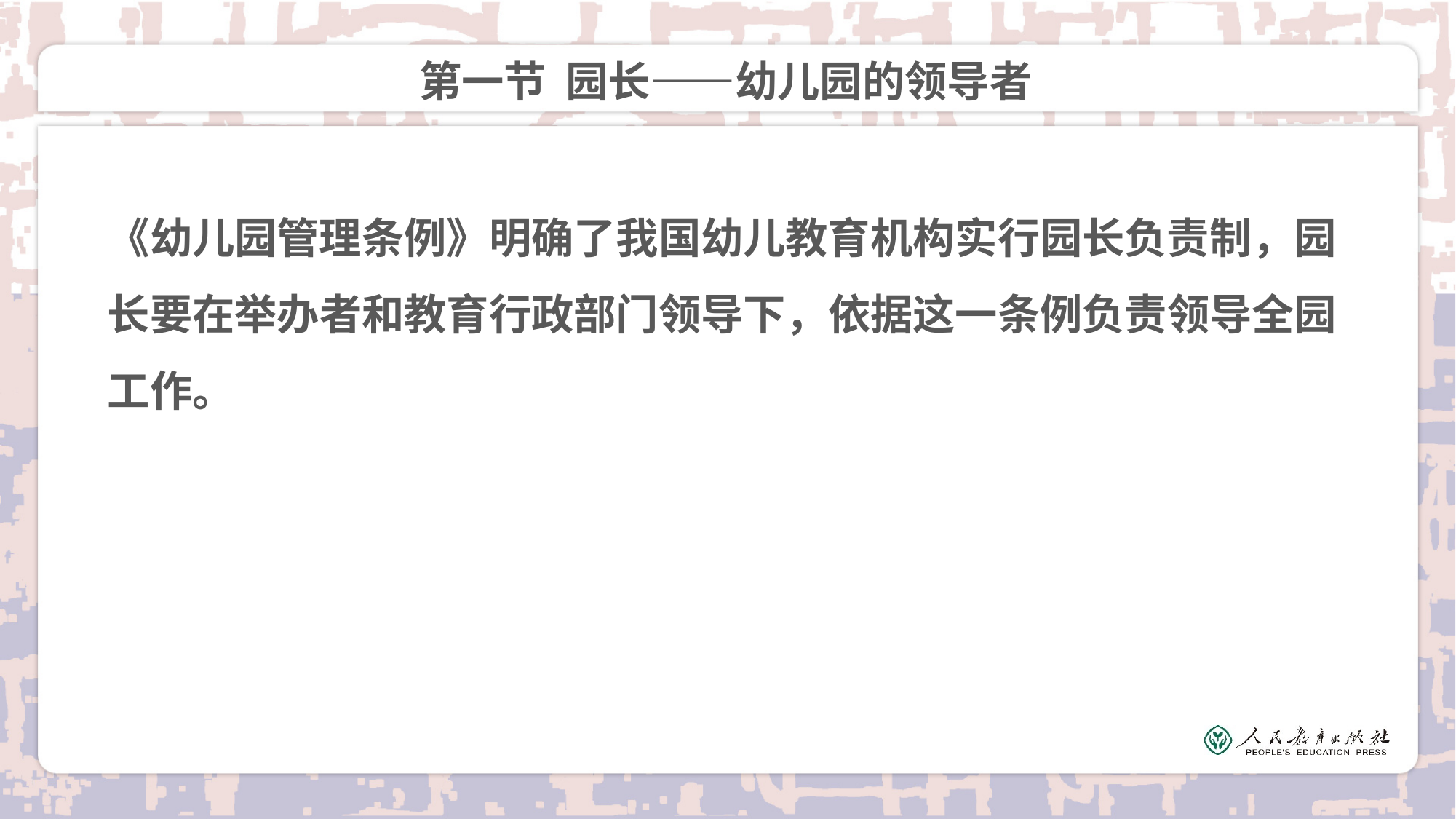

# 第一节  园长——幼儿园的领导者
《幼儿园管理条例》明确了我国幼儿教育机构实行园长负责制，园长要在举办者和教育行政部门领导下，依据这一条例负责领导全园工作。